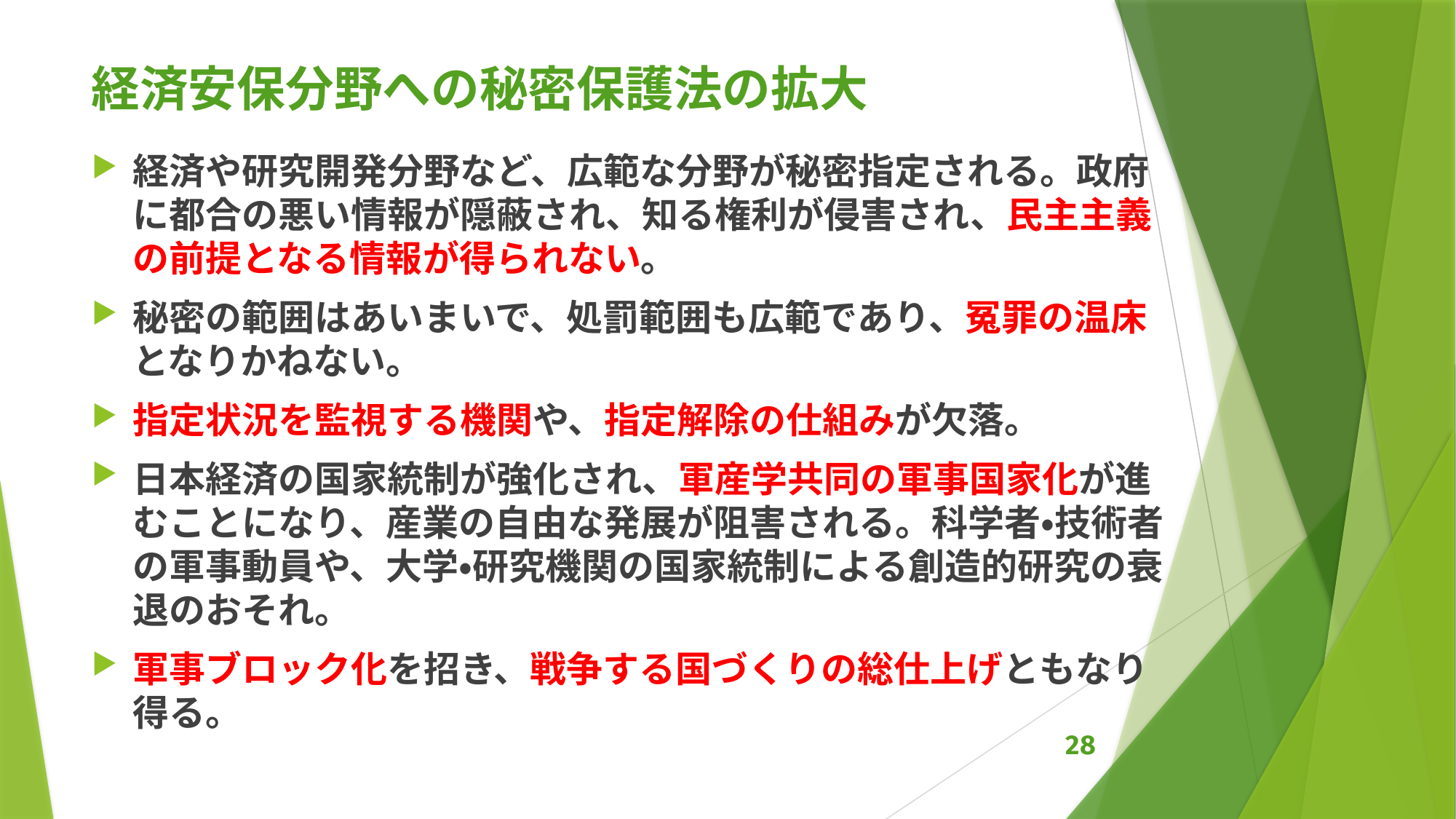

# 経済安保分野への秘密保護法の拡大
経済や研究開発分野など、広範な分野が秘密指定される。政府に都合の悪い情報が隠蔽され、知る権利が侵害され、民主主義の前提となる情報が得られない。
秘密の範囲はあいまいで、処罰範囲も広範であり、冤罪の温床となりかねない。
指定状況を監視する機関や、指定解除の仕組みが欠落。
日本経済の国家統制が強化され、軍産学共同の軍事国家化が進むことになり、産業の自由な発展が阻害される。科学者・技術者の軍事動員や、大学・研究機関の国家統制による創造的研究の衰退のおそれ。
軍事ブロック化を招き、戦争する国づくりの総仕上げともなり得る。

28